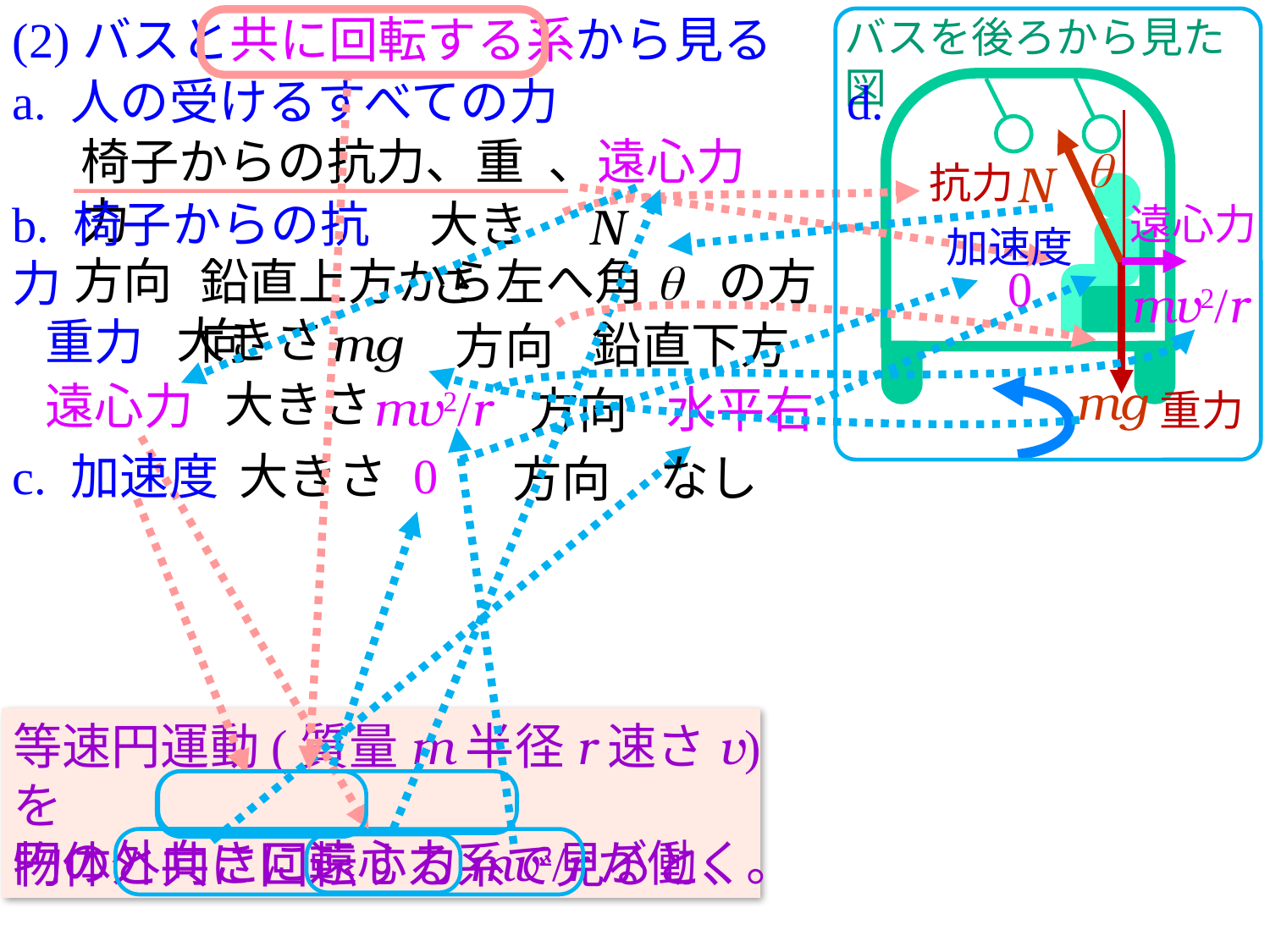

(2)バスと共に回転する系から見る
バスを後ろから見た図

d.
a. 人の受けるすべての力

椅子からの抗力、重力
、遠心力
θ
N
抗力
b. 椅子からの抗力
大きさ

N

遠心力

加速度
方向
鉛直上方から左へ角θ の方向
0
mv2/r

大きさ
重力

mg
鉛直下方
方向

mg
大きさ
遠心力
mv2/r

水平右
方向
重力

0
c. 加速度
大きさ
なし
方向

等速円運動(質量m半径r速さv)を
物体と共に回転する系で見ると、
円の外向きに遠心力mv2/rが働く。